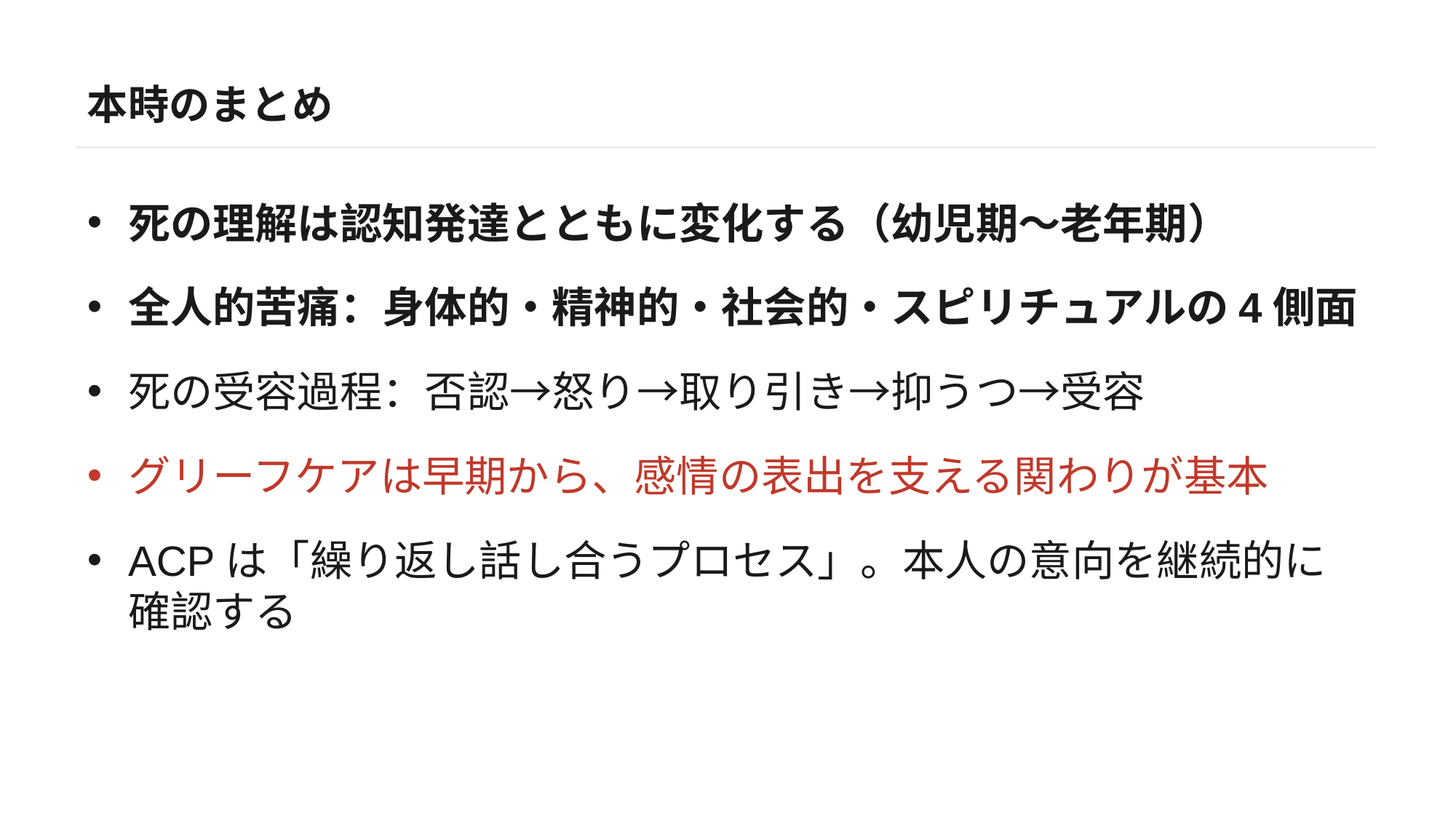

本時のまとめ

死の理解は認知発達とともに変化する（幼児期〜老年期）
全人的苦痛：身体的・精神的・社会的・スピリチュアルの4側面
死の受容過程：否認→怒り→取り引き→抑うつ→受容
グリーフケアは早期から、感情の表出を支える関わりが基本
ACPは「繰り返し話し合うプロセス」。本人の意向を継続的に確認する